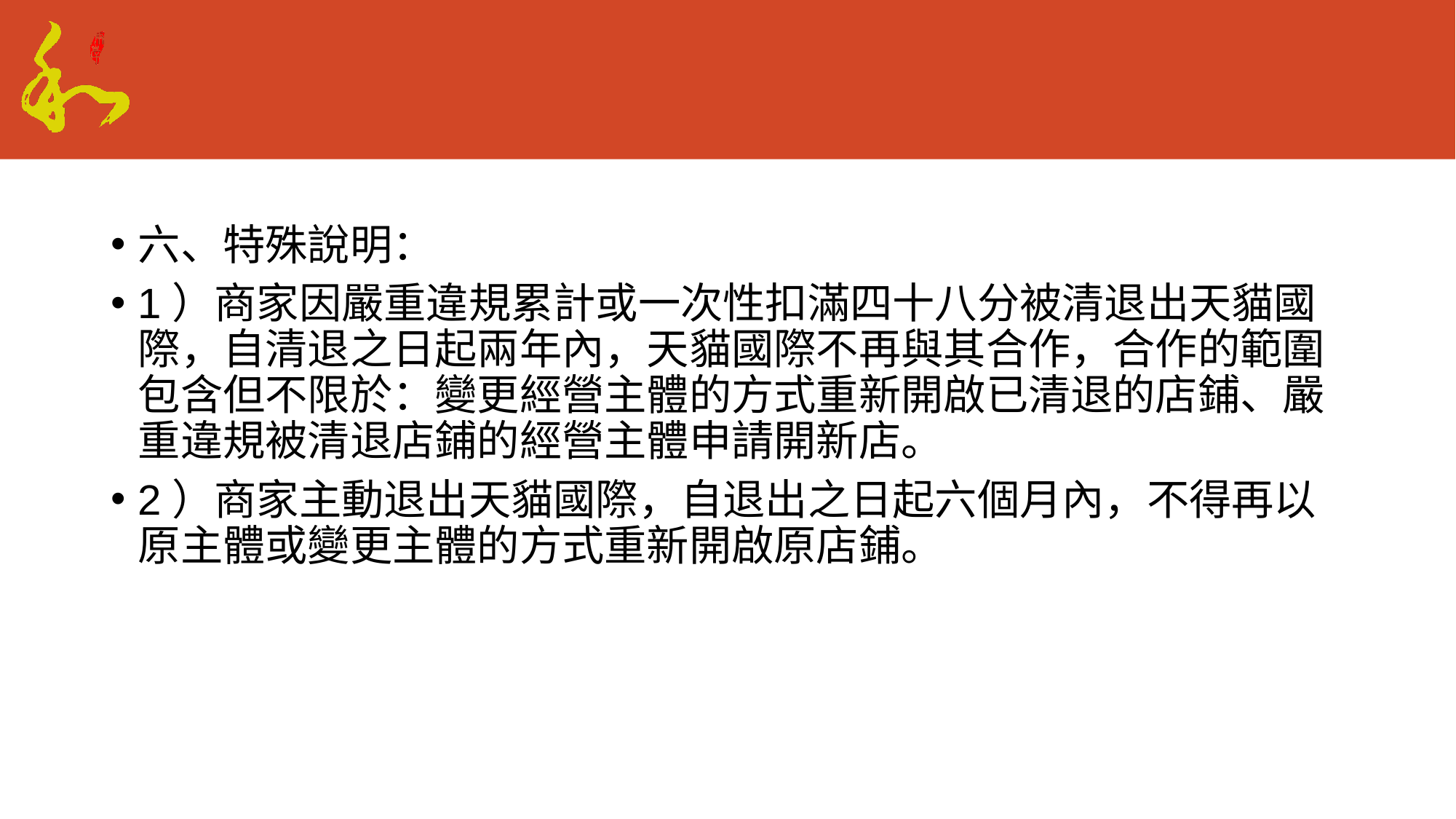

#
六、特殊說明：
1）商家因嚴重違規累計或一次性扣滿四十八分被清退出天貓國際，自清退之日起兩年內，天貓國際不再與其合作，合作的範圍包含但不限於：變更經營主體的方式重新開啟已清退的店鋪、嚴重違規被清退店鋪的經營主體申請開新店。
2）商家主動退出天貓國際，自退出之日起六個月內，不得再以原主體或變更主體的方式重新開啟原店鋪。